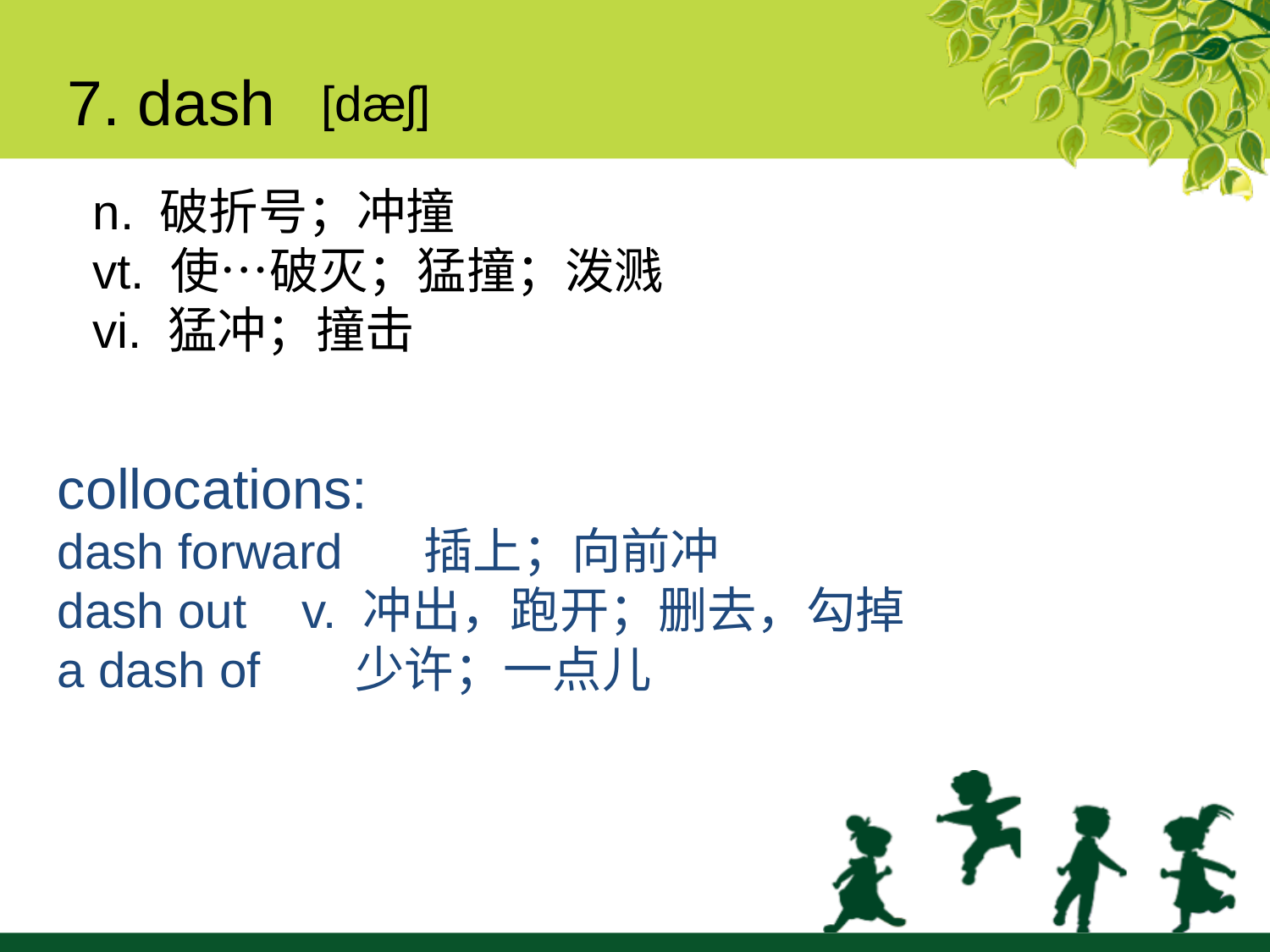

7. dash
 [dæʃ]
n. 破折号；冲撞
vt. 使…破灭；猛撞；泼溅
vi. 猛冲；撞击
collocations:
dash forward     插上；向前冲
dash out    v. 冲出，跑开；删去，勾掉
a dash of      少许；一点儿